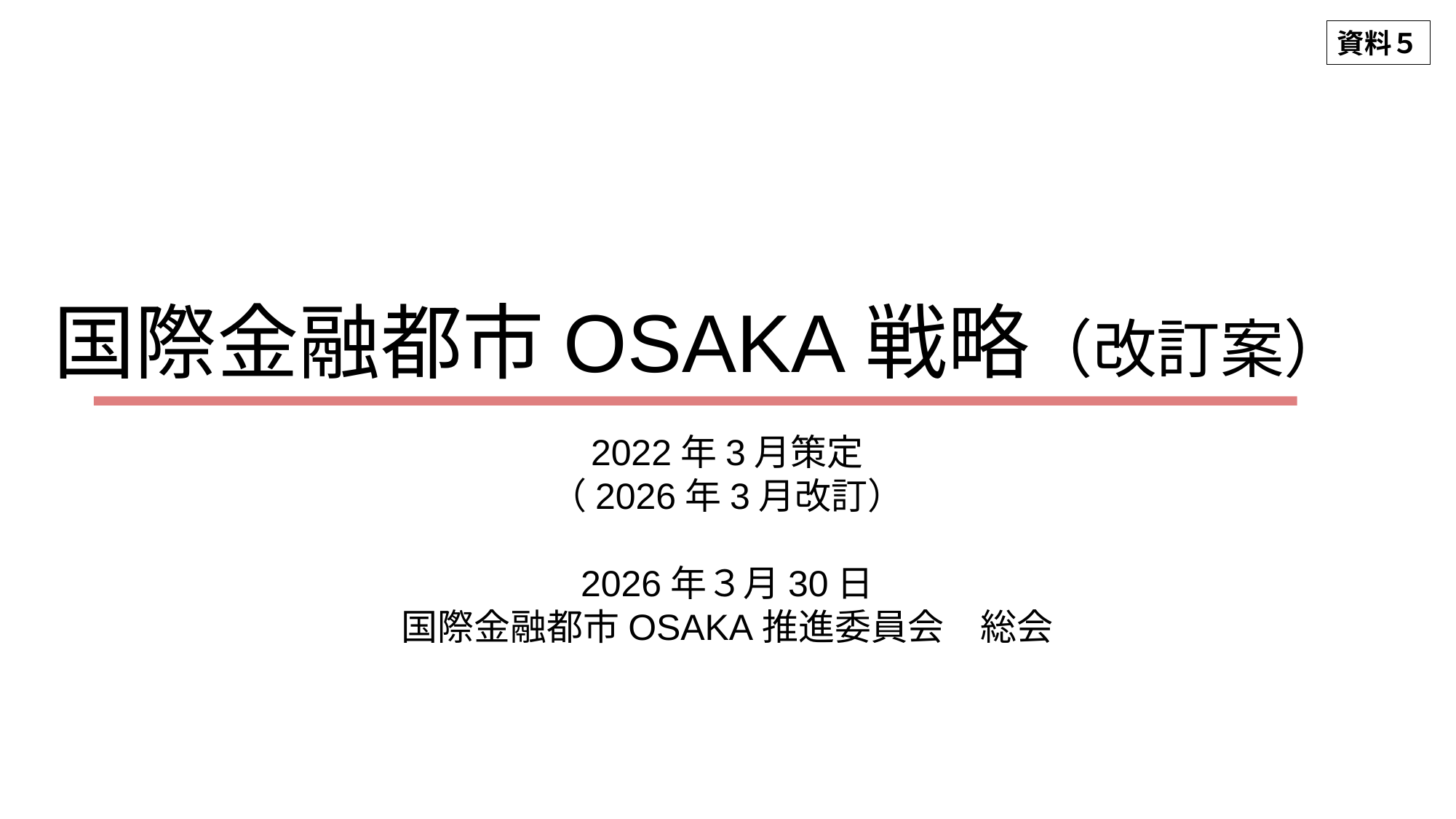

資料５
国際金融都市OSAKA戦略（改訂案）
2022年3月策定
（2026年3月改訂）

2026年３月30日
国際金融都市OSAKA推進委員会　総会